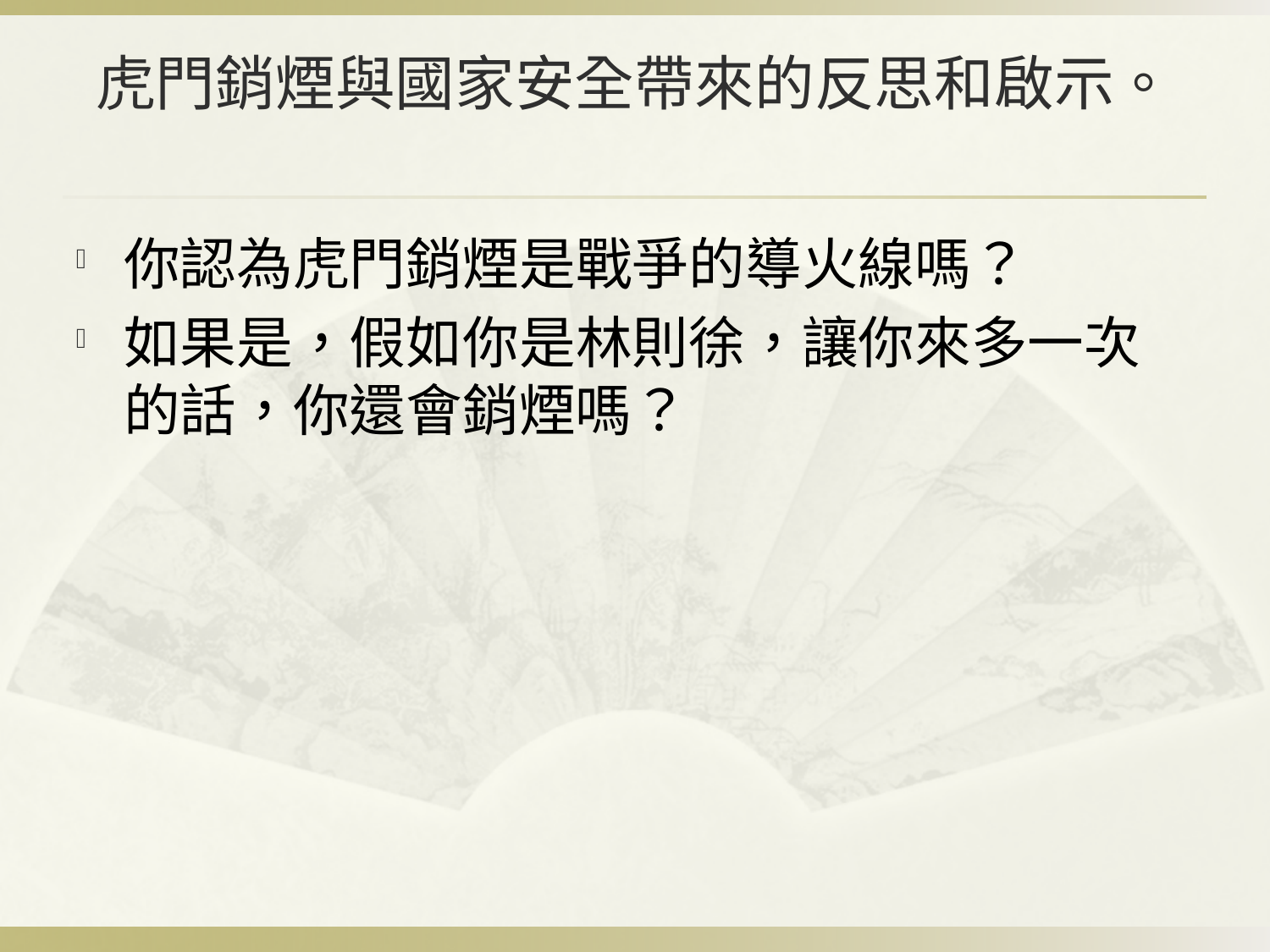

# 虎門銷煙與國家安全帶來的反思和啟示。
你認為虎門銷煙是戰爭的導火線嗎？
如果是，假如你是林則徐，讓你來多一次的話，你還會銷煙嗎？